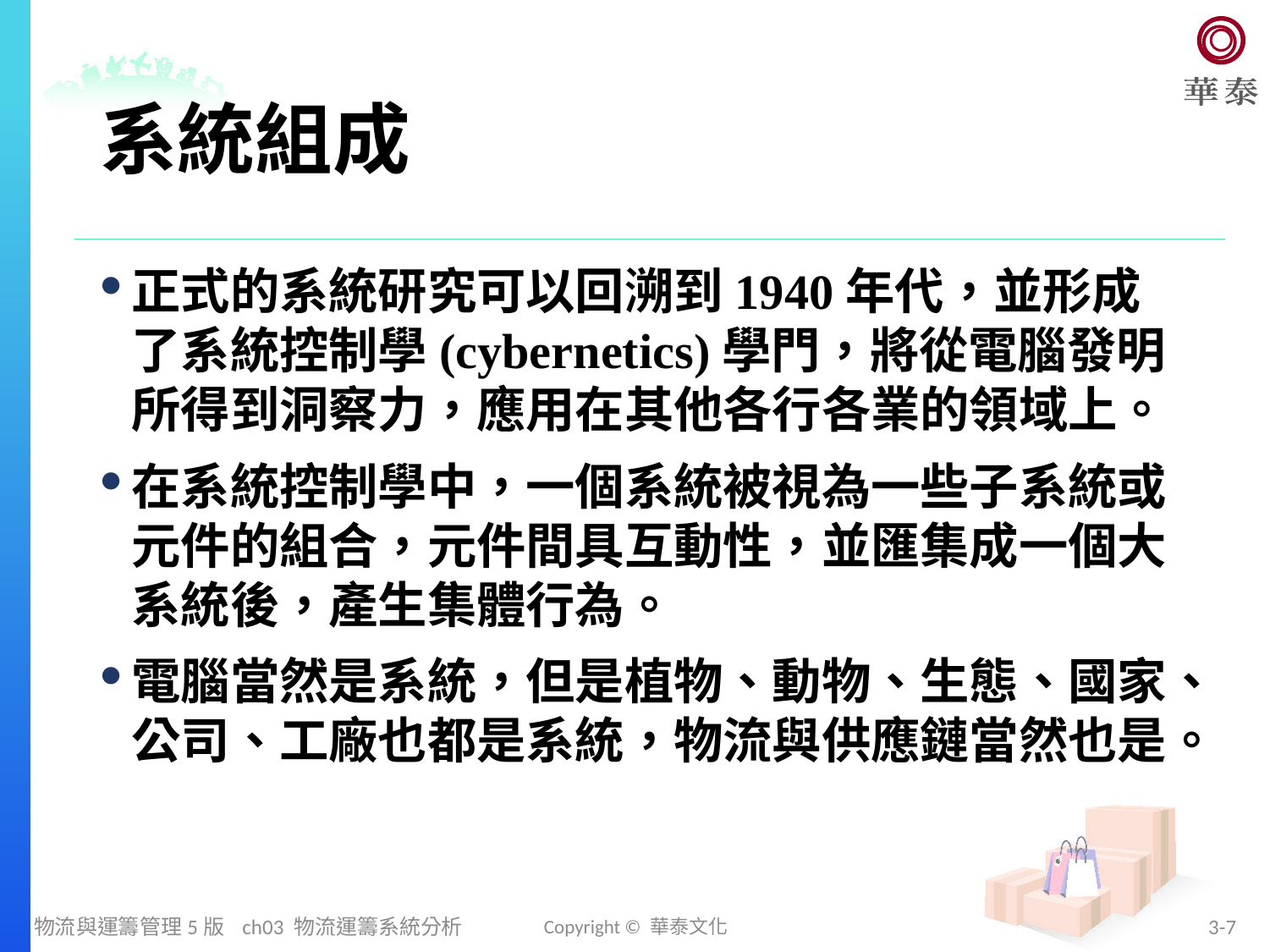

# 系統組成
正式的系統研究可以回溯到1940年代，並形成了系統控制學(cybernetics)學門，將從電腦發明所得到洞察力，應用在其他各行各業的領域上。
在系統控制學中，一個系統被視為一些子系統或元件的組合，元件間具互動性，並匯集成一個大系統後，產生集體行為。
電腦當然是系統，但是植物、動物、生態、國家、公司、工廠也都是系統，物流與供應鏈當然也是。
物流與運籌管理5版  ch03 物流運籌系統分析
Copyright © 華泰文化
3-7